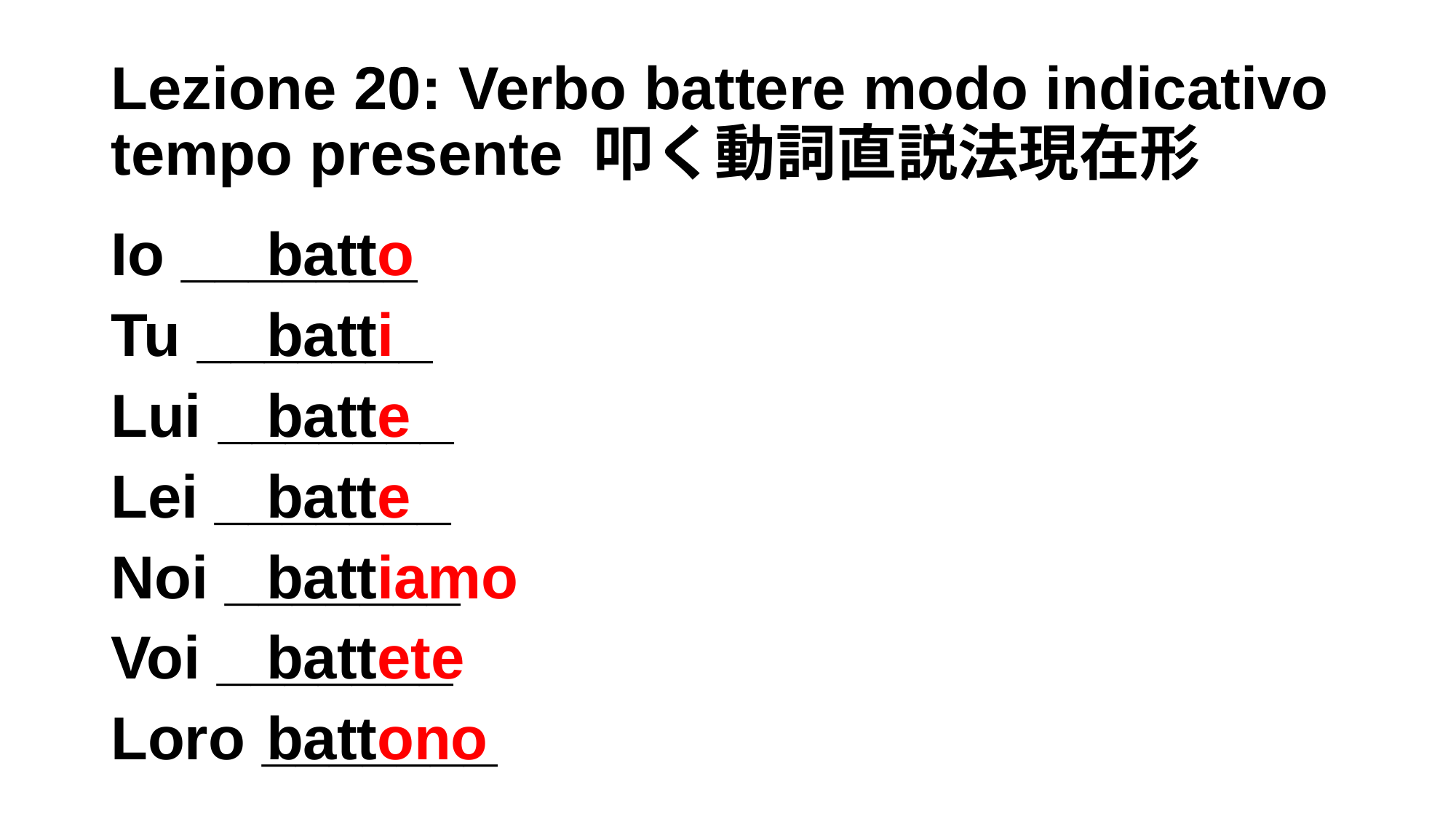

# Lezione 20: Verbo battere modo indicativo tempo presente 叩く動詞直説法現在形
Io _______
Tu _______
Lui _______
Lei _______
Noi _______
Voi _______
Loro _______

batto
batti
batte
batte
battiamo
battete
battono